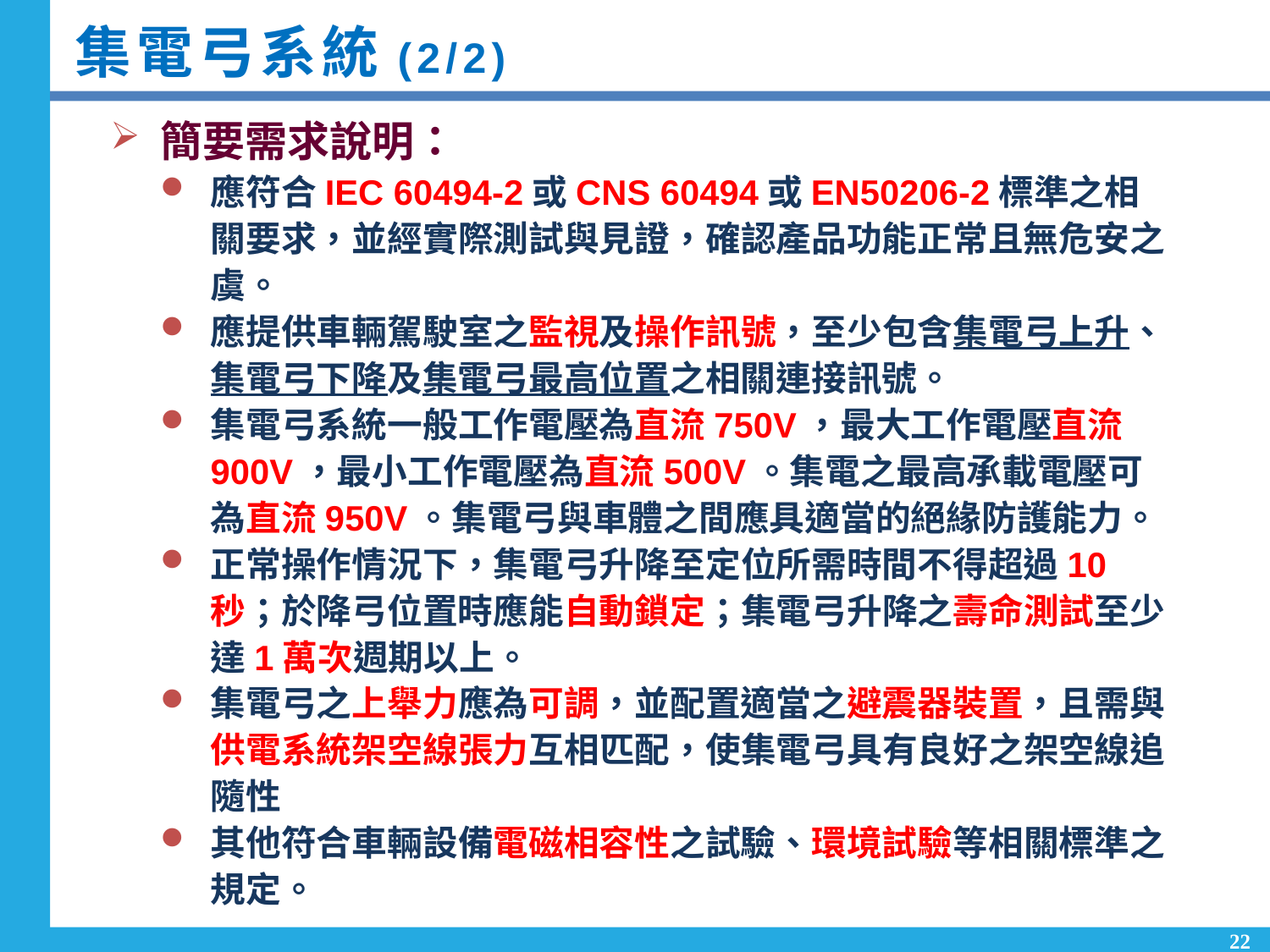

# 集電弓系統(2/2)
簡要需求說明：
應符合IEC 60494-2或CNS 60494或EN50206-2標準之相關要求，並經實際測試與見證，確認產品功能正常且無危安之虞。
應提供車輛駕駛室之監視及操作訊號，至少包含集電弓上升、集電弓下降及集電弓最高位置之相關連接訊號。
集電弓系統一般工作電壓為直流750V，最大工作電壓直流900V，最小工作電壓為直流500V。集電之最高承載電壓可為直流950V。集電弓與車體之間應具適當的絕緣防護能力。
正常操作情況下，集電弓升降至定位所需時間不得超過10秒；於降弓位置時應能自動鎖定；集電弓升降之壽命測試至少達1萬次週期以上。
集電弓之上舉力應為可調，並配置適當之避震器裝置，且需與供電系統架空線張力互相匹配，使集電弓具有良好之架空線追隨性
其他符合車輛設備電磁相容性之試驗、環境試驗等相關標準之規定。